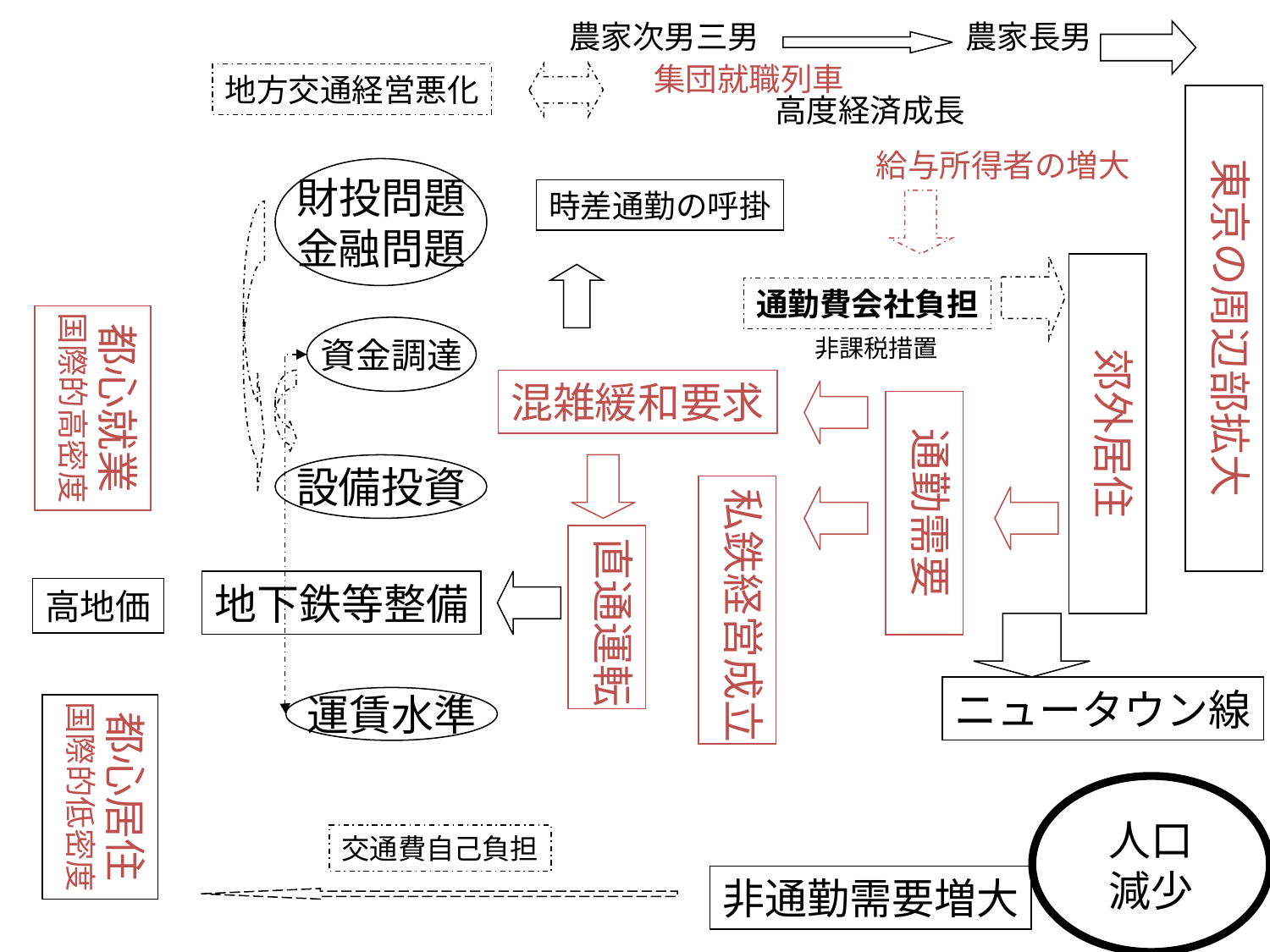

農家次男三男
農家長男

集団就職列車

地方交通経営悪化
高度経済成長
東京の周辺部拡大
給与所得者の増大
財投問題
金融問題
時差通勤の呼掛

郊外居住

通勤費会社負担
都心就業
国際的高密度
資金調達
非課税措置

混雑緩和要求

通勤需要
設備投資

私鉄経営成立

直通運転
地下鉄等整備

高地価

ニュータウン線
運賃水準
都心居住
国際的低密度
人口
減少
交通費自己負担
非通勤需要増大